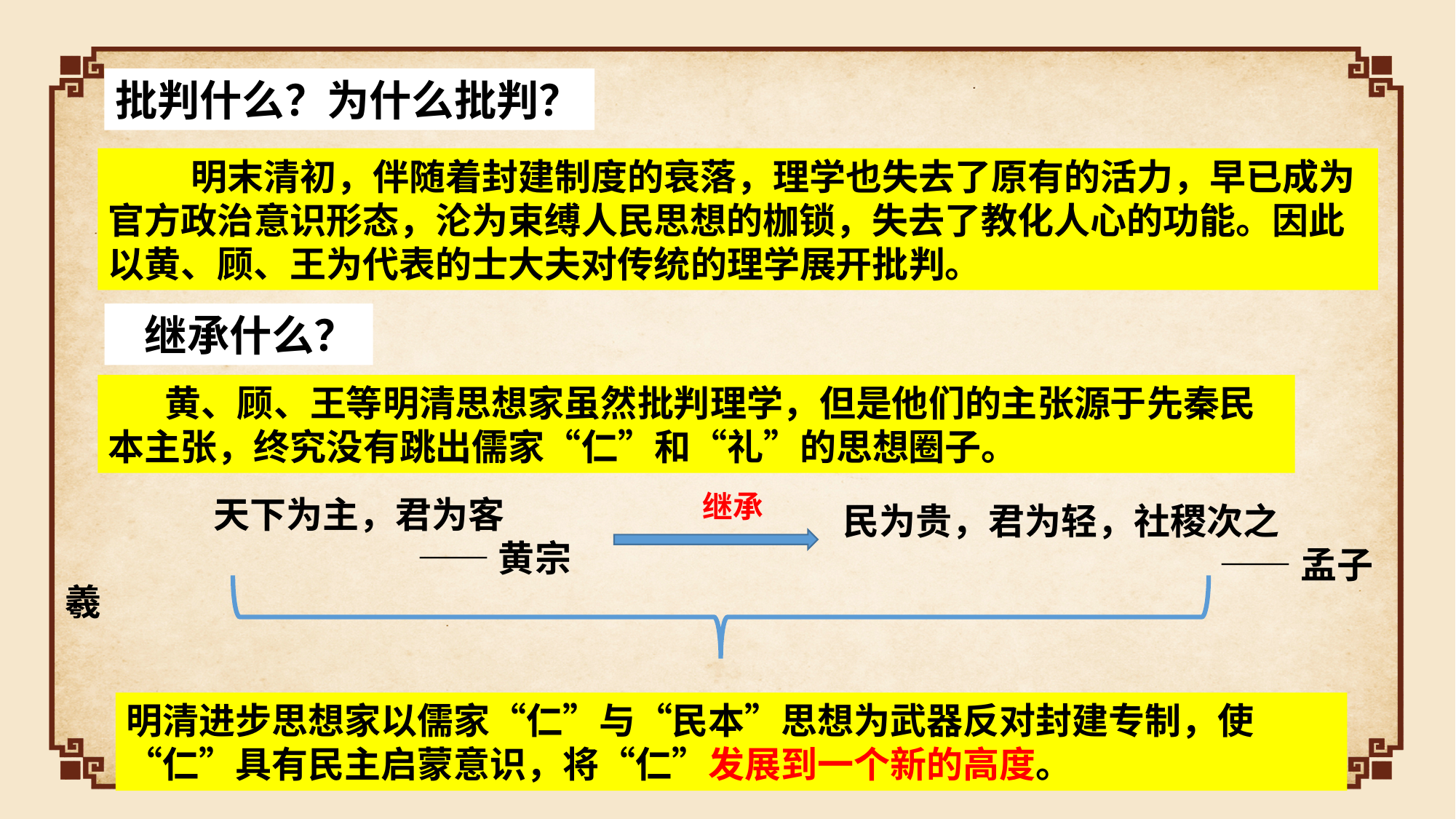

批判什么？为什么批判？

         明末清初，伴随着封建制度的衰落，理学也失去了原有的活力，早已成为官方政治意识形态，沦为束缚人民思想的枷锁，失去了教化人心的功能。因此以黄、顾、王为代表的士大夫对传统的理学展开批判。

  继承什么？
        黄、顾、王等明清思想家虽然批判理学，但是他们的主张源于先秦民本主张，终究没有跳出儒家“仁”和“礼”的思想圈子。
      继承

                       天下为主，君为客
                                           ——黄宗羲
   民为贵，君为轻，社稷次之
                                                  ——孟子
明清进步思想家以儒家“仁”与“民本”思想为武器反对封建专制，使“仁”具有民主启蒙意识，将“仁”发展到一个新的高度。